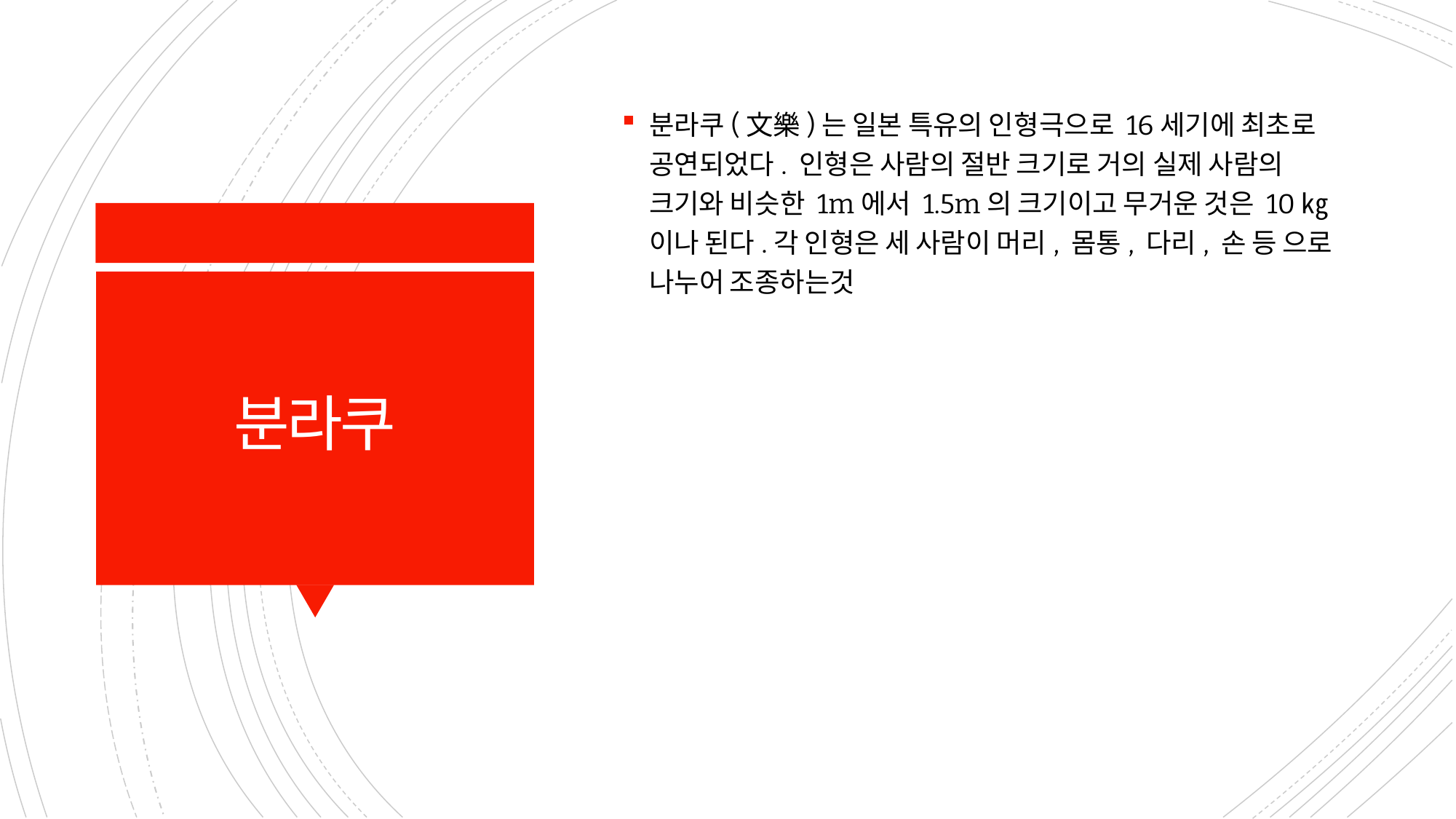

분라쿠(文樂)는 일본 특유의 인형극으로 16세기에 최초로 공연되었다. 인형은 사람의 절반 크기로 거의 실제 사람의 크기와 비슷한 1m에서 1.5m의 크기이고 무거운 것은 10㎏이나 된다.각 인형은 세 사람이 머리, 몸통, 다리, 손 등 으로 나누어 조종하는것
# 분라쿠